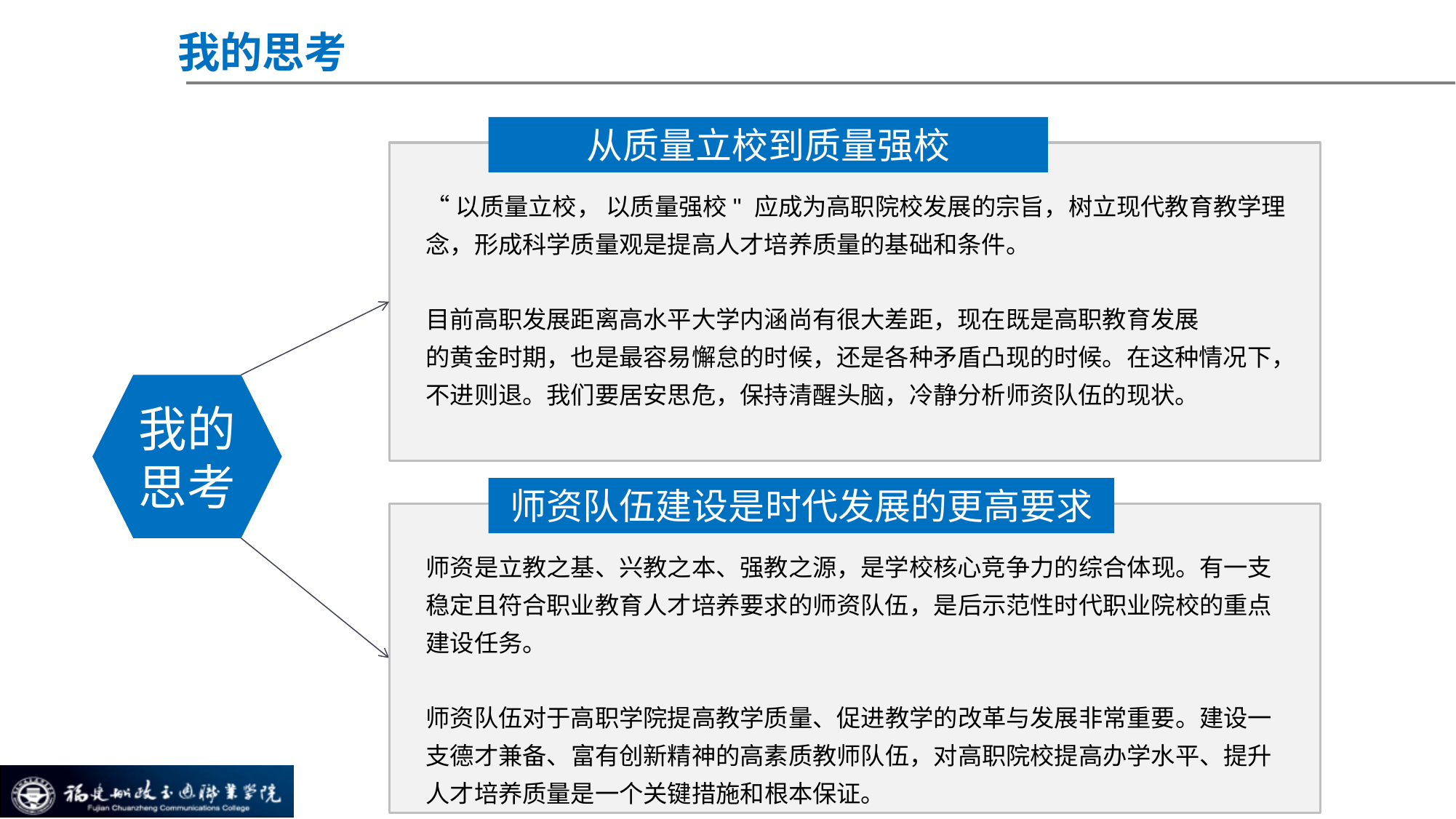

我的思考
从质量立校到质量强校

“以质量立校， 以质量强校" 应成为高职院校发展的宗旨，树立现代教育教学理念，形成科学质量观是提高人才培养质量的基础和条件。

目前高职发展距离高水平大学内涵尚有很大差距，现在既是高职教育发展
的黄金时期，也是最容易懈怠的时候，还是各种矛盾凸现的时候。在这种情况下，不进则退。我们要居安思危，保持清醒头脑，冷静分析师资队伍的现状。
我的 思考
师资队伍建设是时代发展的更高要求

师资是立教之基、兴教之本、强教之源，是学校核心竞争力的综合体现。有一支稳定且符合职业教育人才培养要求的师资队伍，是后示范性时代职业院校的重点建设任务。

师资队伍对于高职学院提高教学质量、促进教学的改革与发展非常重要。建设一支德才兼备、富有创新精神的高素质教师队伍，对高职院校提高办学水平、提升人才培养质量是一个关键措施和根本保证。